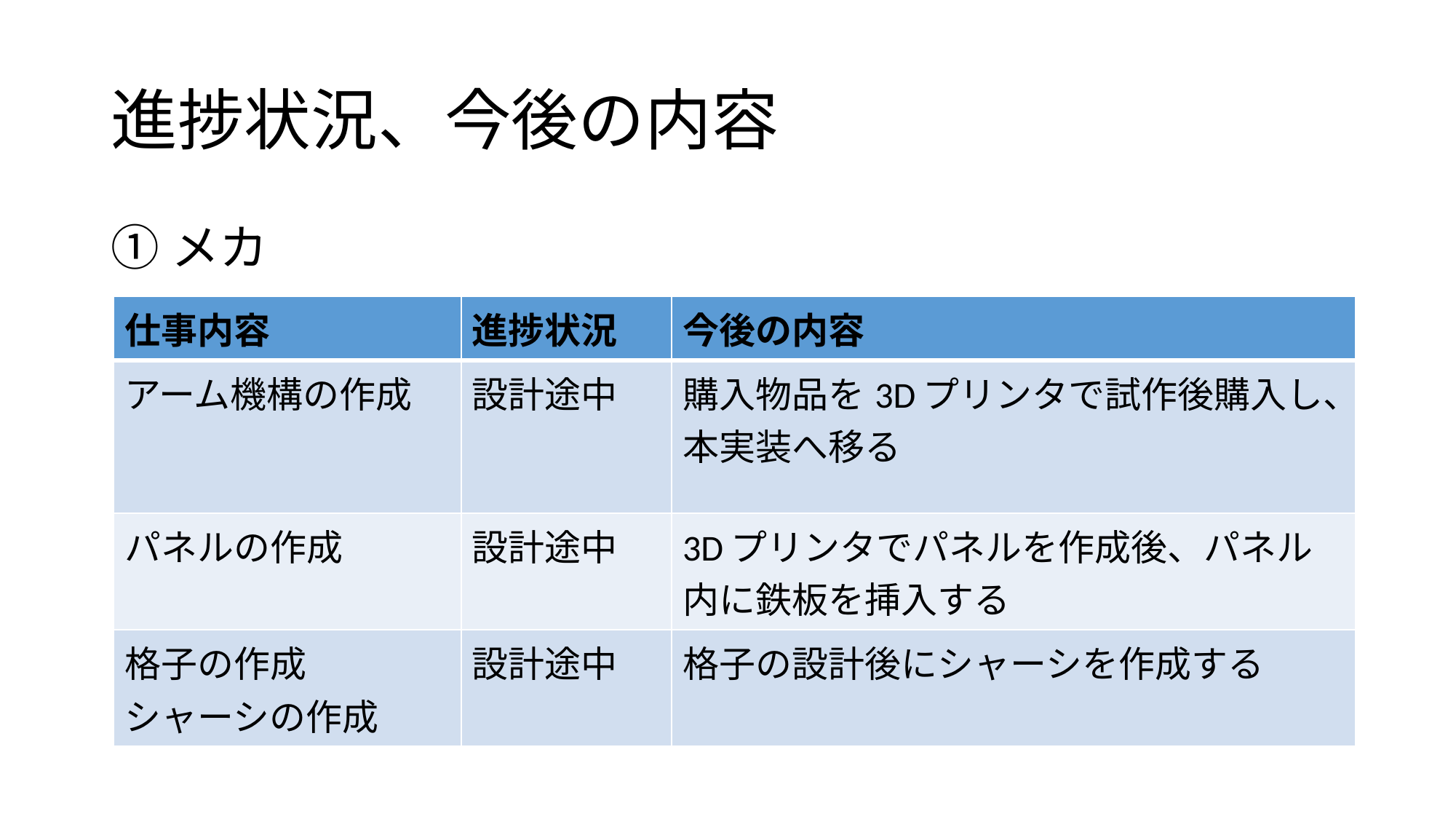

# 進捗状況、今後の内容
①メカ

| 仕事内容 | 進捗状況 | 今後の内容 |
| --- | --- | --- |
| アーム機構の作成 | 設計途中 | 購入物品を3Dプリンタで試作後購入し、本実装へ移る |
| パネルの作成 | 設計途中 | 3Dプリンタでパネルを作成後、パネル内に鉄板を挿入する |
| 格子の作成 シャーシの作成 | 設計途中 | 格子の設計後にシャーシを作成する |